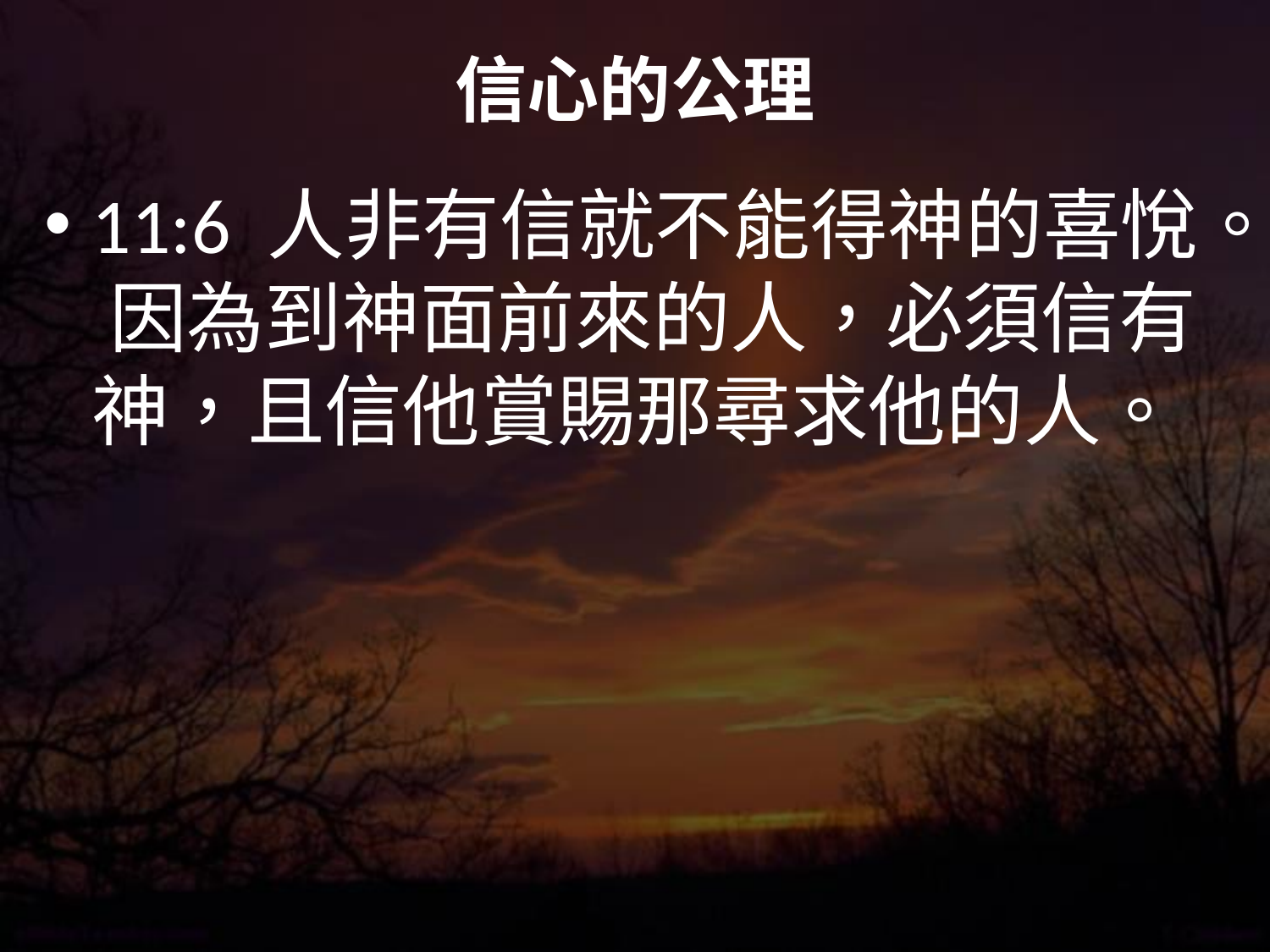

# 信心的公理
11:6 人非有信就不能得神的喜悅。 因為到神面前來的人，必須信有神，且信他賞賜那尋求他的人。